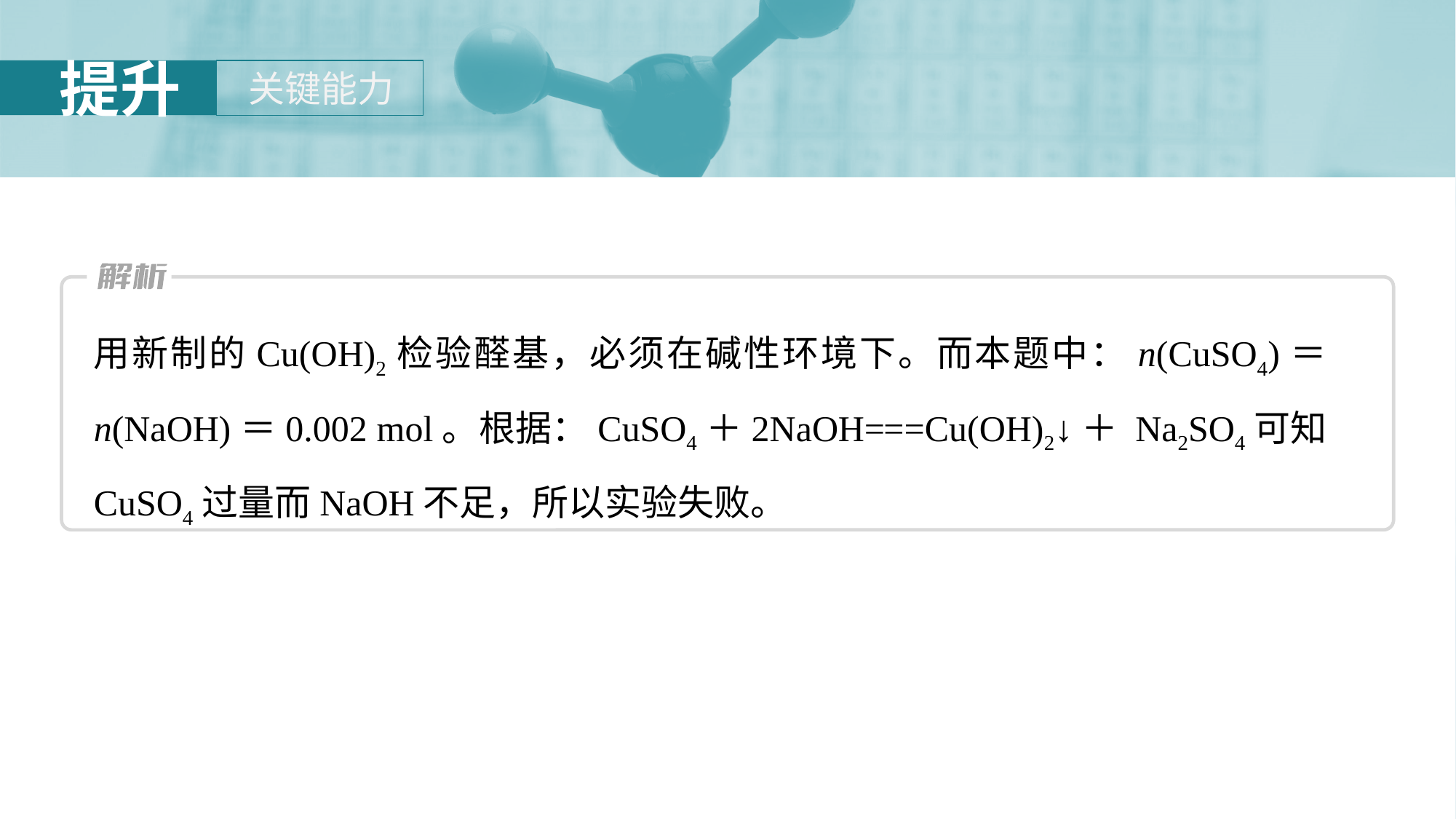

用新制的Cu(OH)2检验醛基，必须在碱性环境下。而本题中：n(CuSO4)＝n(NaOH)＝0.002 mol。根据：CuSO4＋2NaOH===Cu(OH)2↓＋ Na2SO4可知CuSO4过量而NaOH不足，所以实验失败。